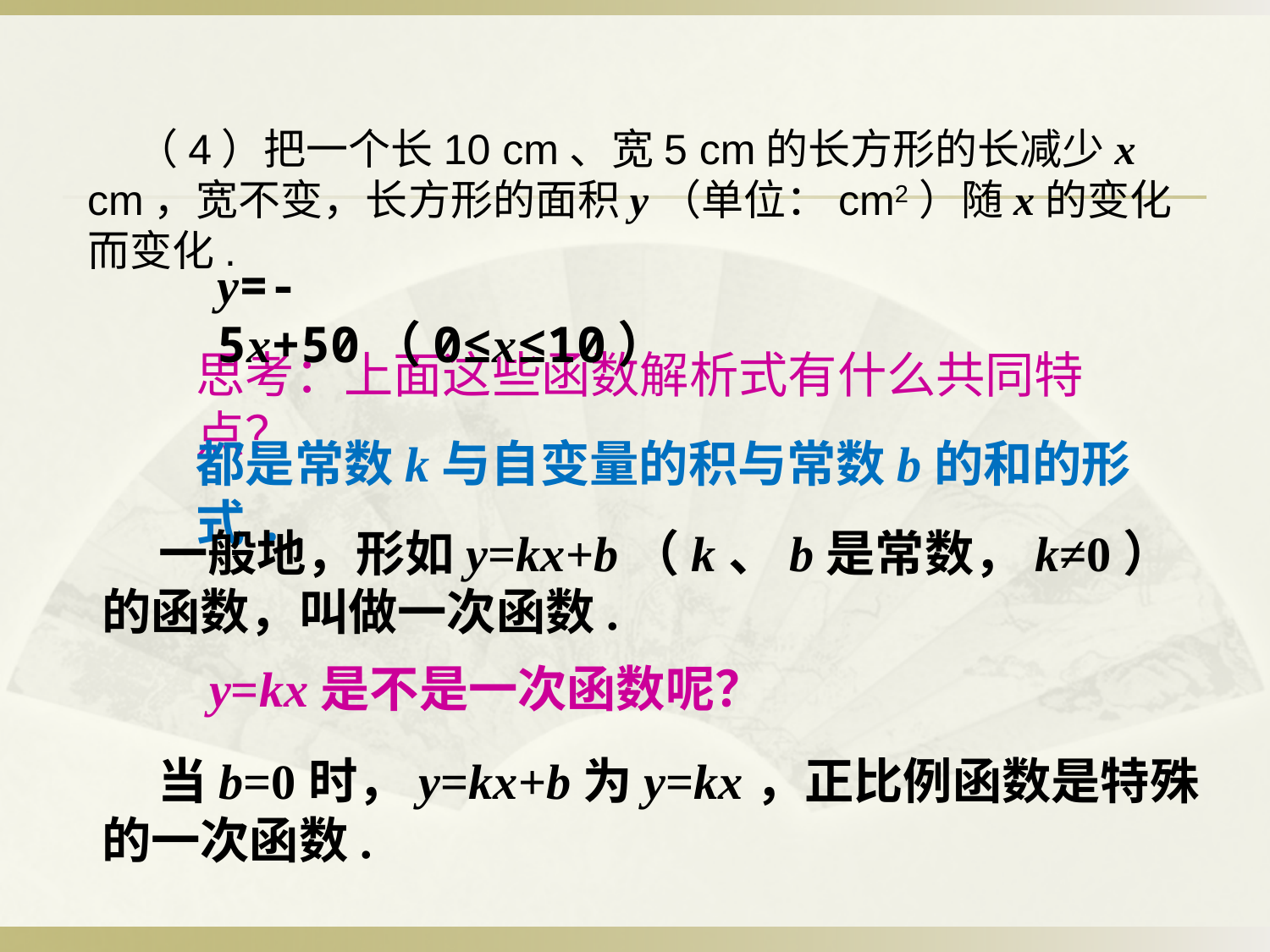

（4）把一个长10 cm、宽5 cm的长方形的长减少x  cm，宽不变，长方形的面积y（单位：cm2）随x的变化而变化.
y=-5x+50（0≤x≤10）
思考：上面这些函数解析式有什么共同特点？
都是常数k与自变量的积与常数b的和的形式.
    一般地，形如y=kx+b（k、b是常数，k≠0）的函数，叫做一次函数.
y=kx是不是一次函数呢？
    当b=0时，y=kx+b为y=kx，正比例函数是特殊的一次函数.